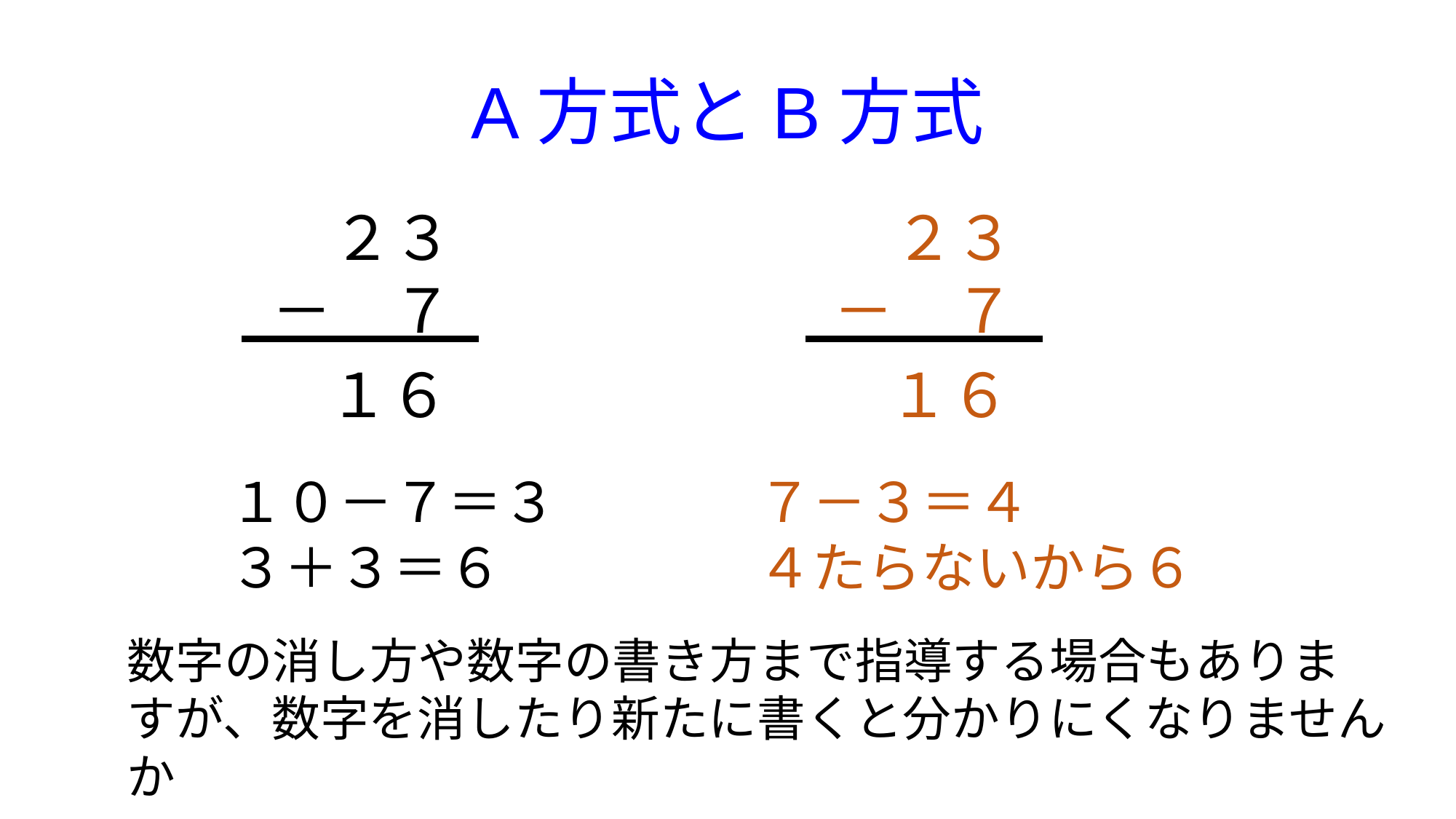

# A方式とB方式
　２３
－　７

　２３
－　７

１６
１６
１０－７＝３
３＋３＝６
７－３＝４
４たらないから６
数字の消し方や数字の書き方まで指導する場合もありますが、数字を消したり新たに書くと分かりにくなりませんか